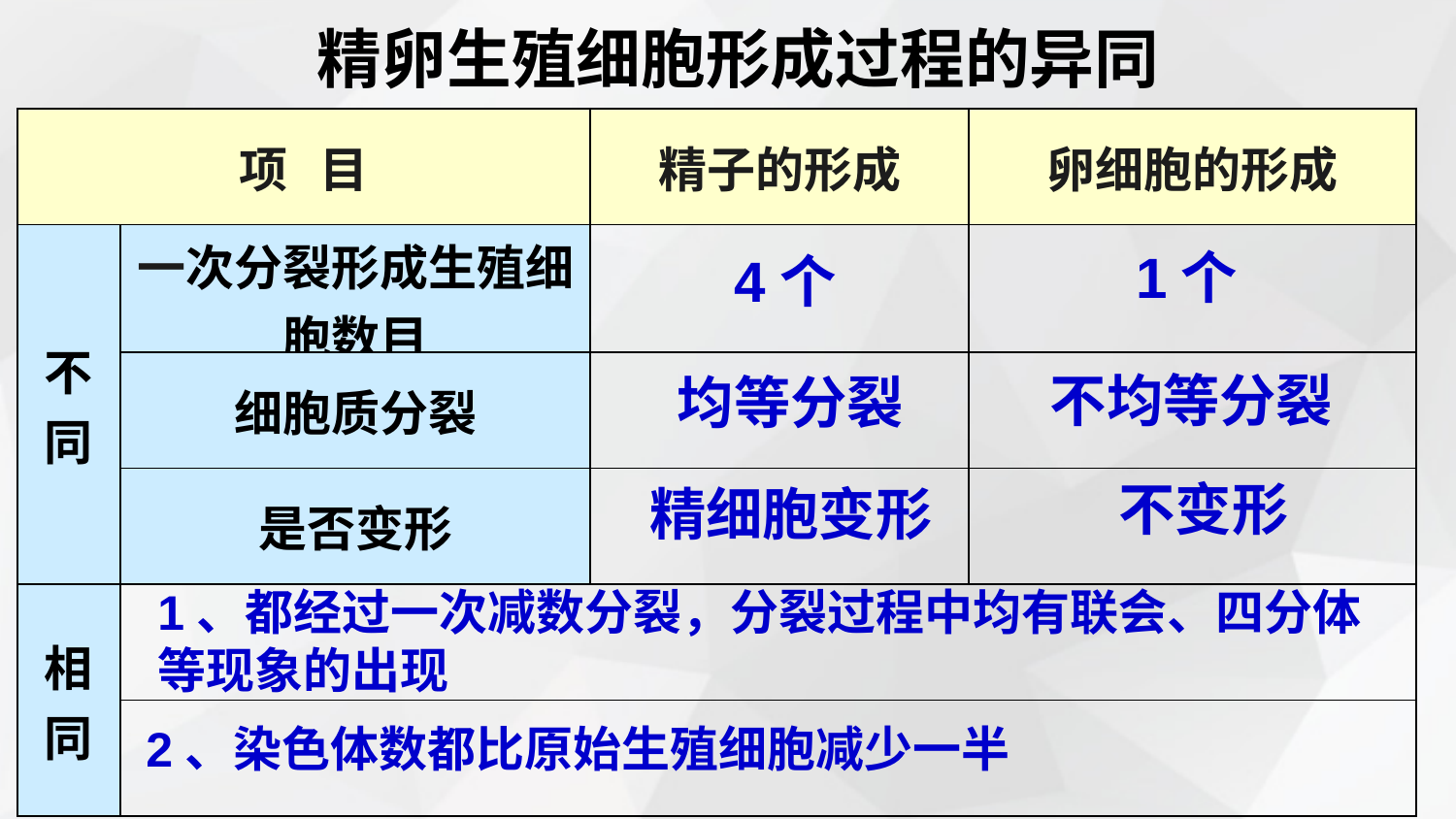

精卵生殖细胞形成过程的异同
| 项 目 |  | 精子的形成 | 卵细胞的形成 |
| --- | --- | --- | --- |
| 不同 | 一次分裂形成生殖细胞数目 |  |  |
|  | 细胞质分裂 |  |  |
|  | 是否变形 |  |  |
| 相同 |  |  |  |
|  |  |  |  |
1个
4个
均等分裂
不均等分裂
精细胞变形
不变形
1、都经过一次减数分裂，分裂过程中均有联会、四分体等现象的出现
2、染色体数都比原始生殖细胞减少一半